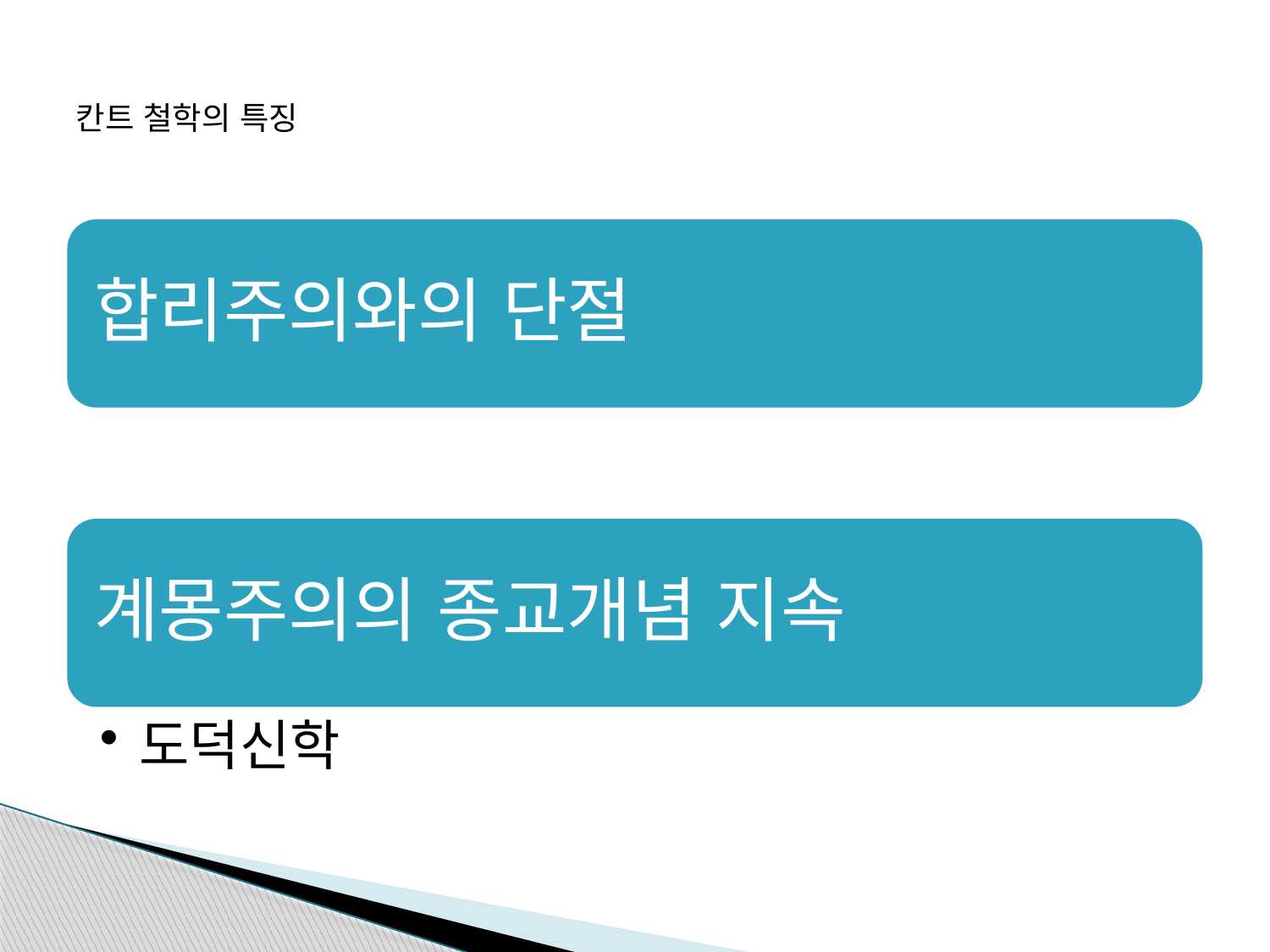

# 칸트 철학의 특징
합리주의와의 단절

계몽주의의 종교개념 지속
도덕신학